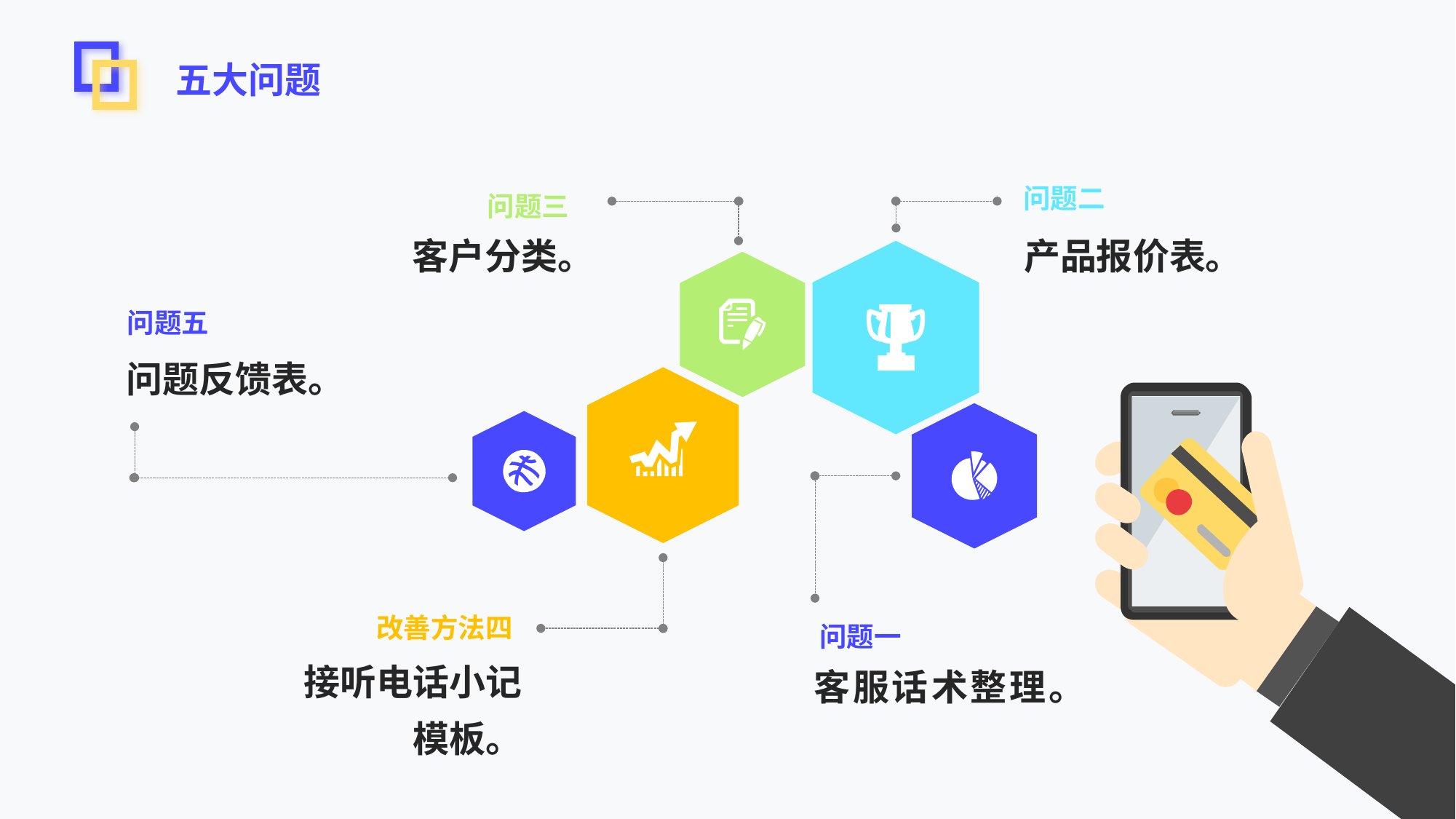

五大问题

问题二
产品报价表。
问题三
客户分类。

问题五
问题反馈表。

改善方法四
接听电话小记模板。
问题一
客服话术整理。